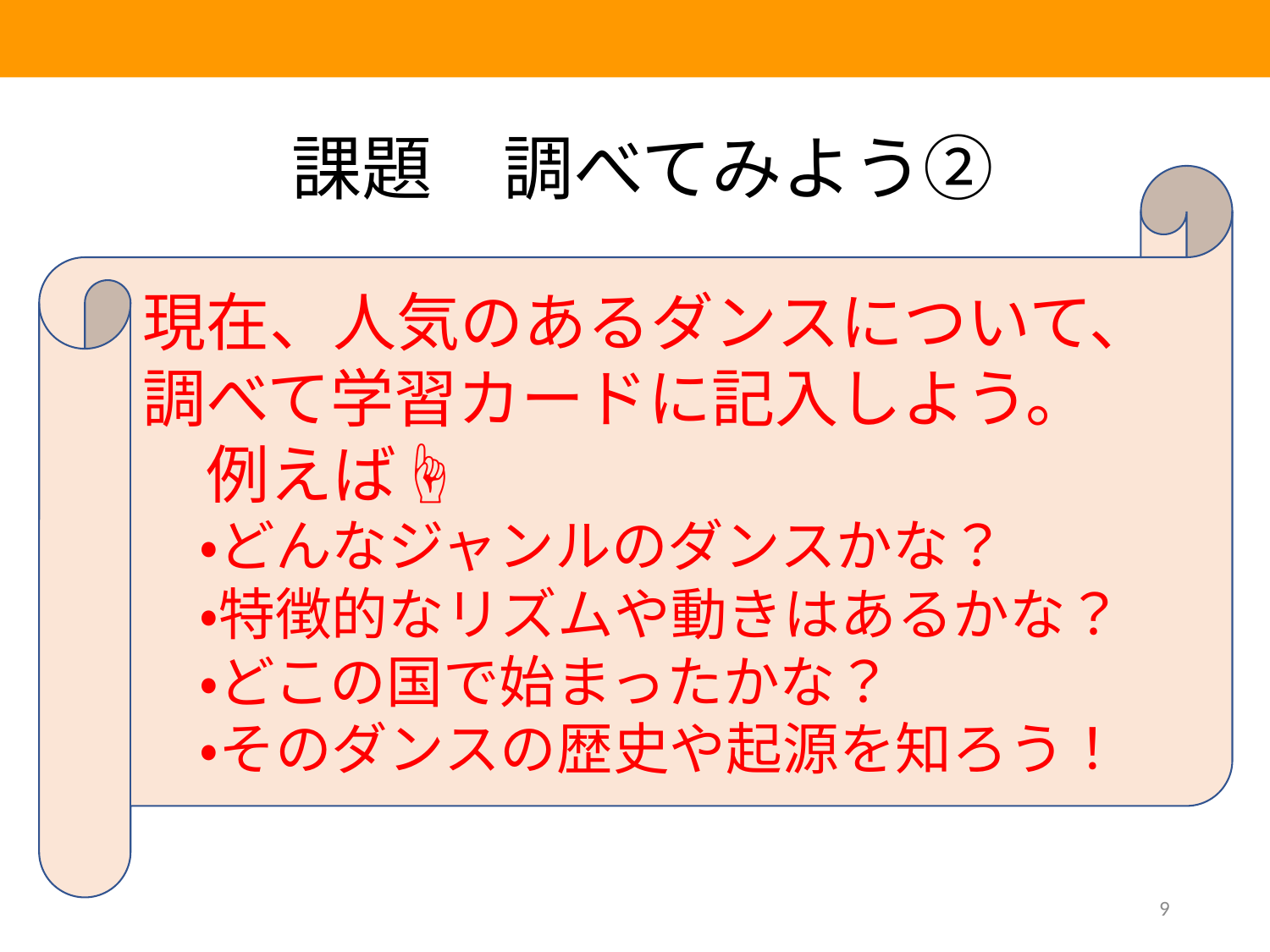

課題　調べてみよう②
現在、人気のあるダンスについて、調べて学習カードに記入しよう。
　例えば☝
　・どんなジャンルのダンスかな？
　・特徴的なリズムや動きはあるかな？
　・どこの国で始まったかな？
　・そのダンスの歴史や起源を知ろう！

9